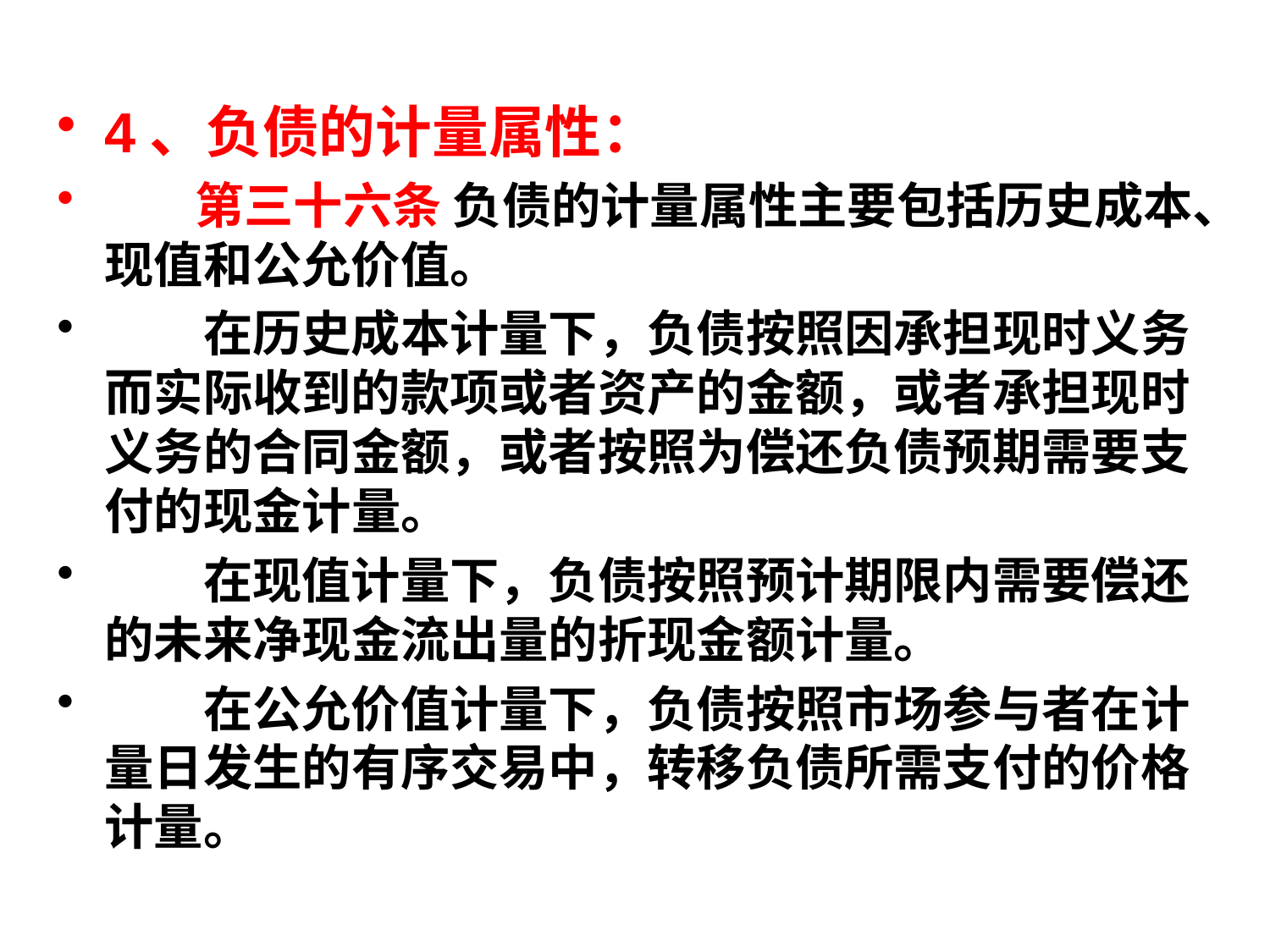

4、负债的计量属性：
       第三十六条 负债的计量属性主要包括历史成本、现值和公允价值。
　　在历史成本计量下，负债按照因承担现时义务而实际收到的款项或者资产的金额，或者承担现时义务的合同金额，或者按照为偿还负债预期需要支付的现金计量。
　　在现值计量下，负债按照预计期限内需要偿还的未来净现金流出量的折现金额计量。
　　在公允价值计量下，负债按照市场参与者在计量日发生的有序交易中，转移负债所需支付的价格计量。